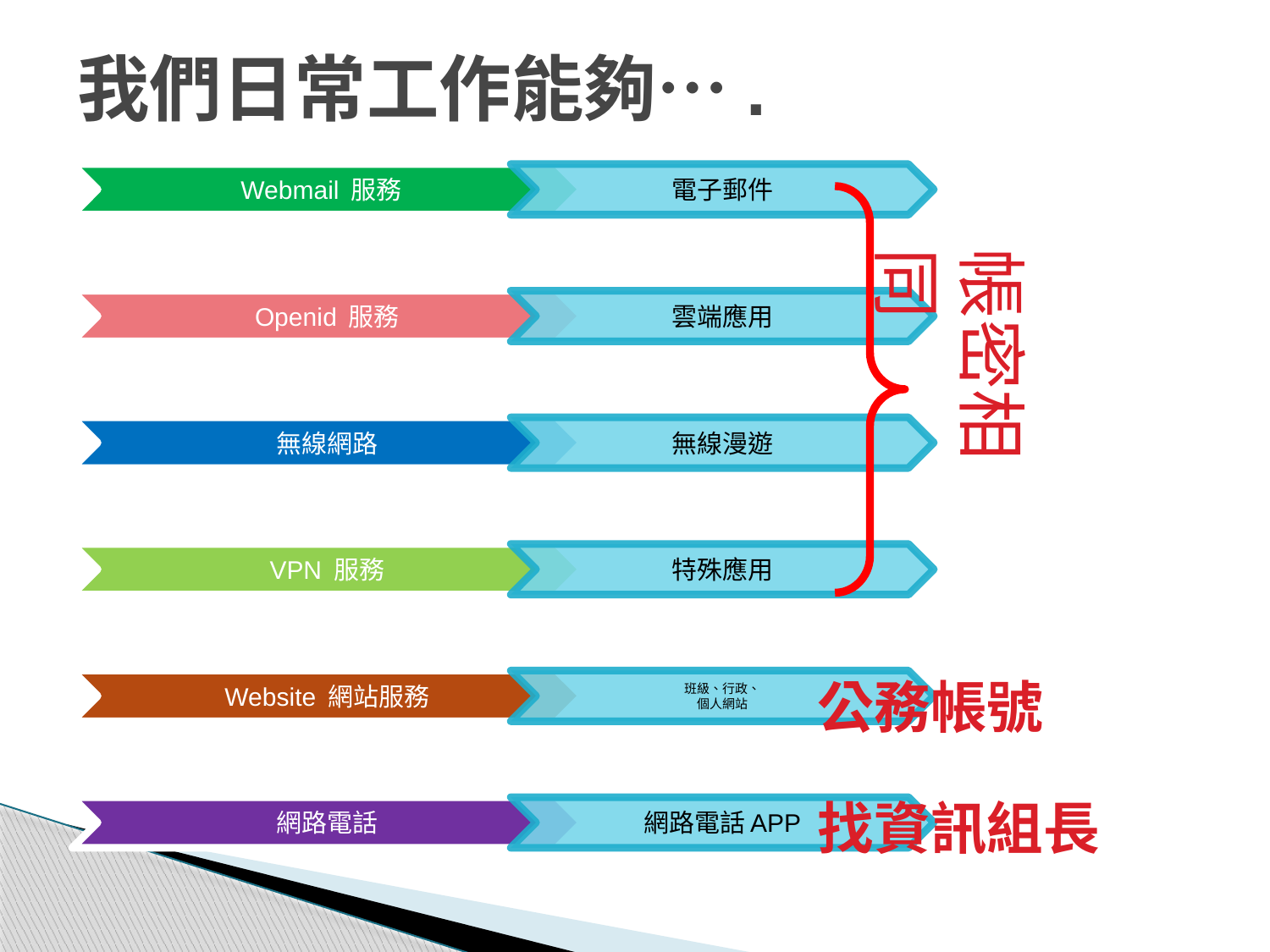

# 我們日常工作能夠….
Webmail 服務
Openid 服務
Website 網站服務
電子郵件
雲端應用
班級、行政、
個人網站
網路電話
網路電話APP
無線網路
無線漫遊
VPN 服務
特殊應用

帳密相同
公務帳號
找資訊組長